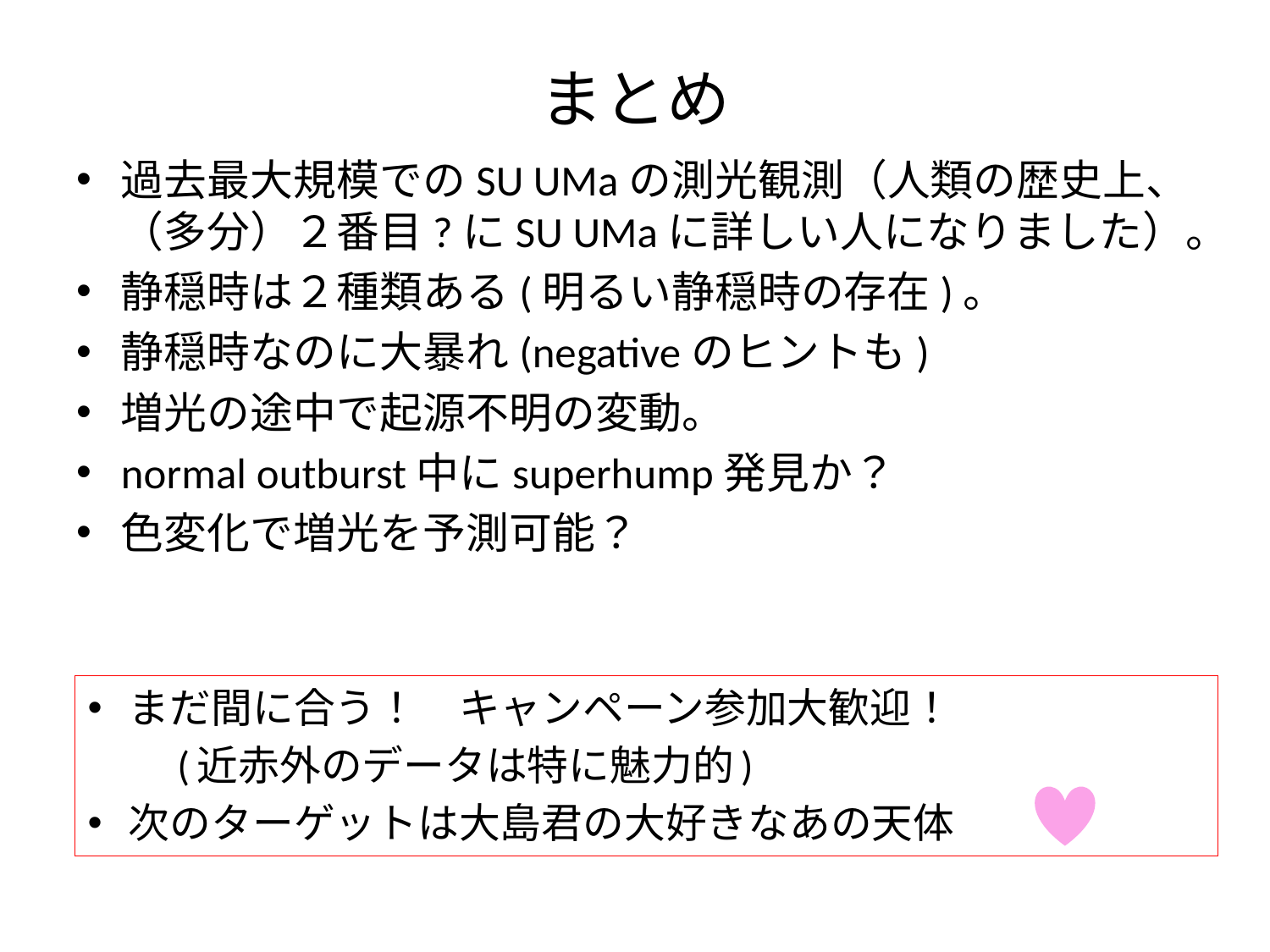

# まとめ
過去最大規模でのSU UMaの測光観測（人類の歴史上、（多分）２番目?にSU UMaに詳しい人になりました）。
静穏時は２種類ある(明るい静穏時の存在)。
静穏時なのに大暴れ(negativeのヒントも)
増光の途中で起源不明の変動。
normal outburst中にsuperhump発見か？
色変化で増光を予測可能？
まだ間に合う！　キャンペーン参加大歓迎！
　　(近赤外のデータは特に魅力的)
次のターゲットは大島君の大好きなあの天体　　？